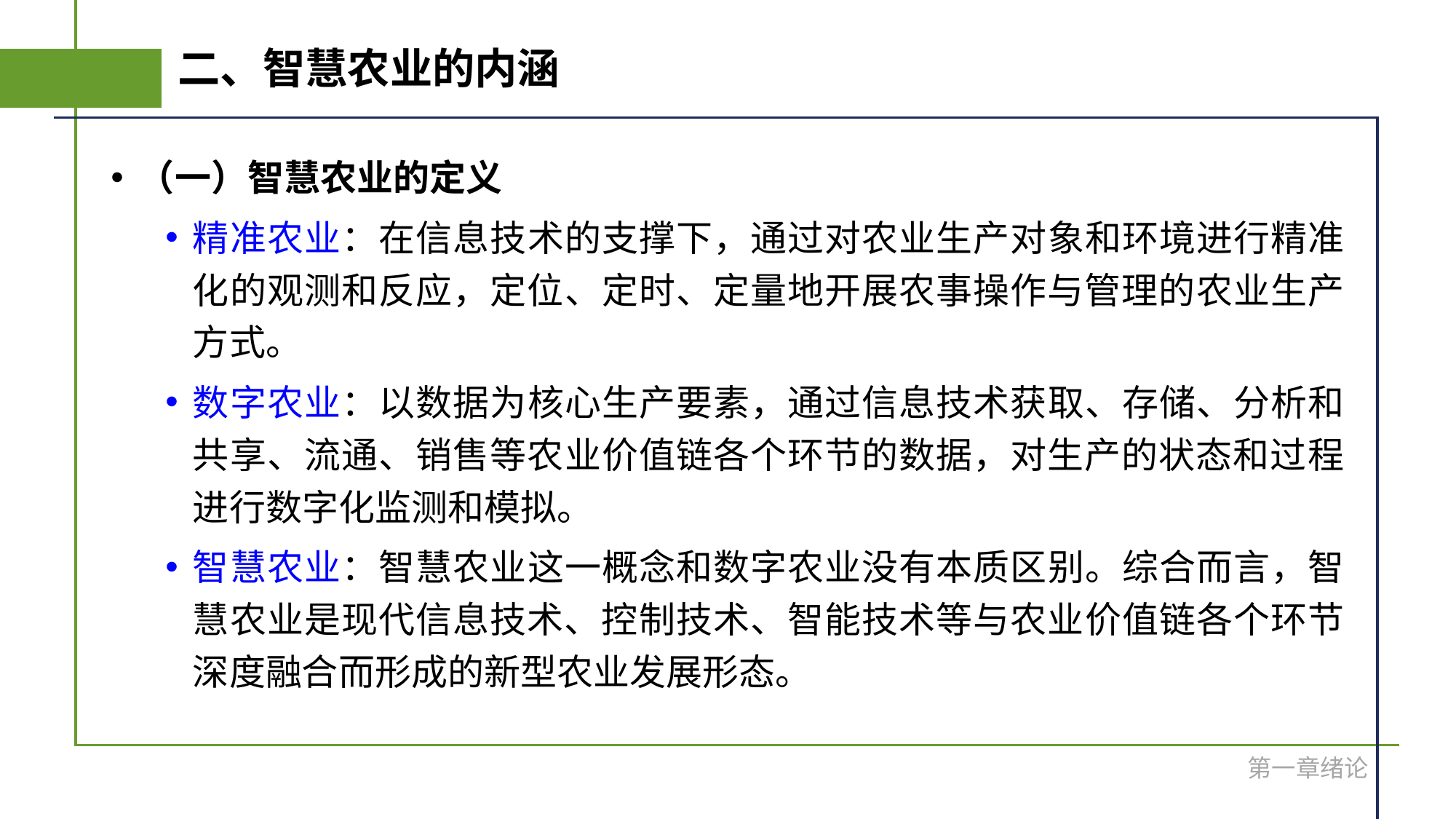

# 二、智慧农业的内涵
（一）智慧农业的定义
精准农业：在信息技术的支撑下，通过对农业生产对象和环境进行精准化的观测和反应，定位、定时、定量地开展农事操作与管理的农业生产方式。
数字农业：以数据为核心生产要素，通过信息技术获取、存储、分析和共享、流通、销售等农业价值链各个环节的数据，对生产的状态和过程进行数字化监测和模拟。
智慧农业：智慧农业这一概念和数字农业没有本质区别。综合而言，智慧农业是现代信息技术、控制技术、智能技术等与农业价值链各个环节深度融合而形成的新型农业发展形态。

第一章绪论